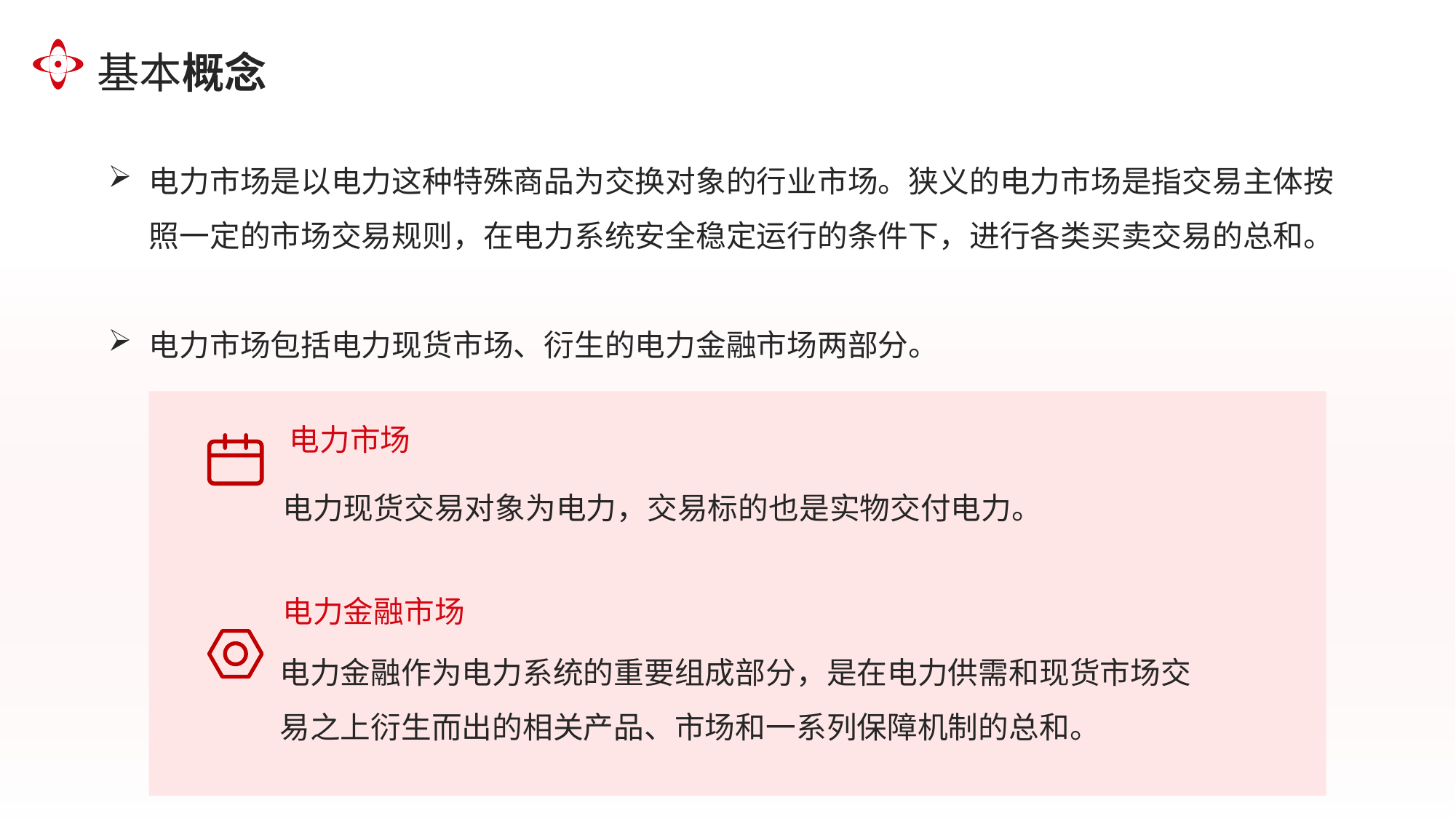

基本概念

电力市场是以电力这种特殊商品为交换对象的行业市场。狭义的电力市场是指交易主体按照一定的市场交易规则，在电力系统安全稳定运行的条件下，进行各类买卖交易的总和。

电力市场包括电力现货市场、衍生的电力金融市场两部分。

电力市场

电力现货交易对象为电力，交易标的也是实物交付电力。
电力金融市场

电力金融作为电力系统的重要组成部分，是在电力供需和现货市场交易之上衍生而出的相关产品、市场和一系列保障机制的总和。